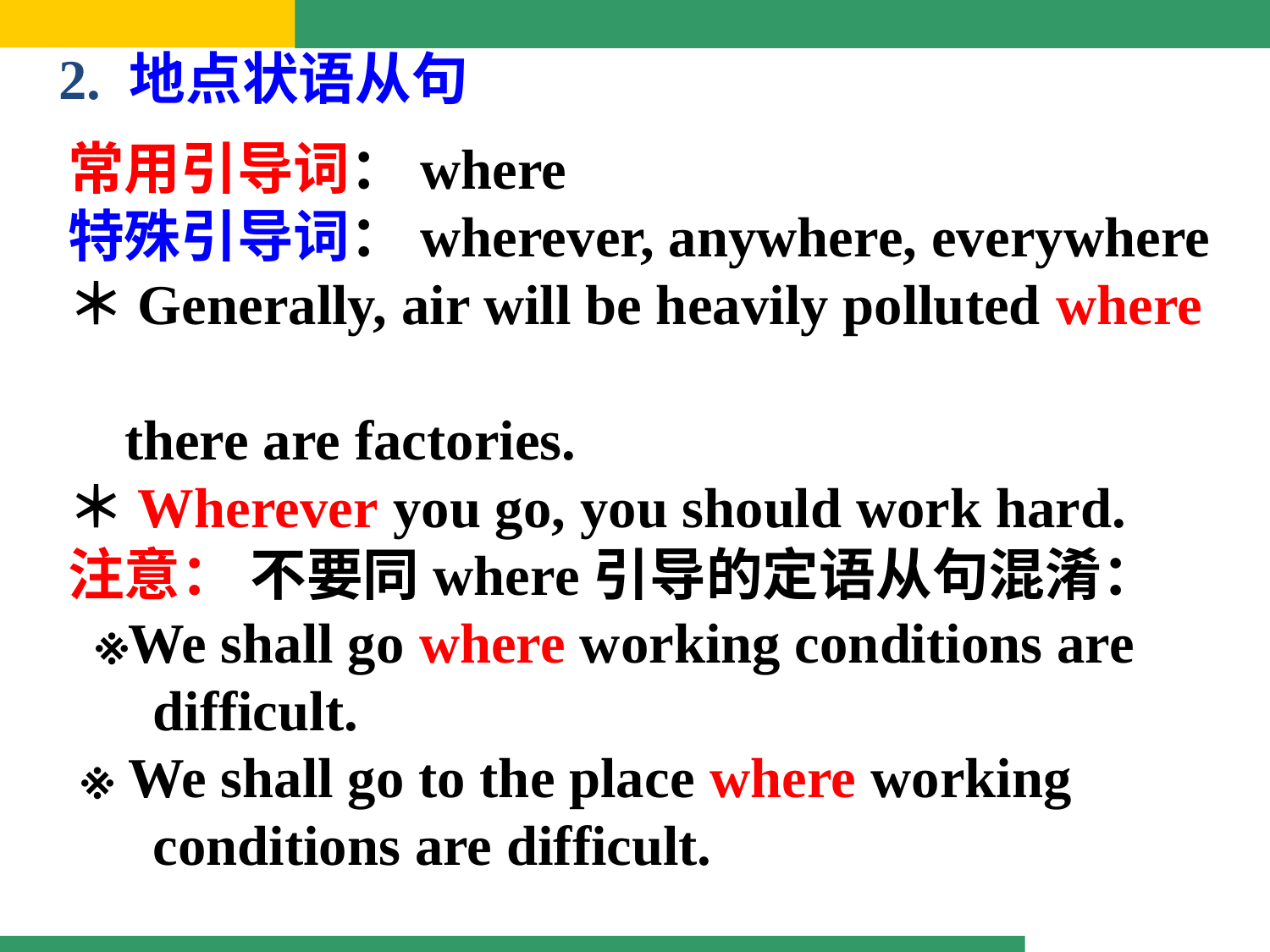

2. 地点状语从句
常用引导词：where
特殊引导词：wherever, anywhere, everywhere
＊Generally, air will be heavily polluted where
    there are factories.
＊Wherever you go, you should work hard.
注意： 不要同where引导的定语从句混淆：
  ※We shall go where working conditions are
      difficult.
 ※ We shall go to the place where working
      conditions are difficult.